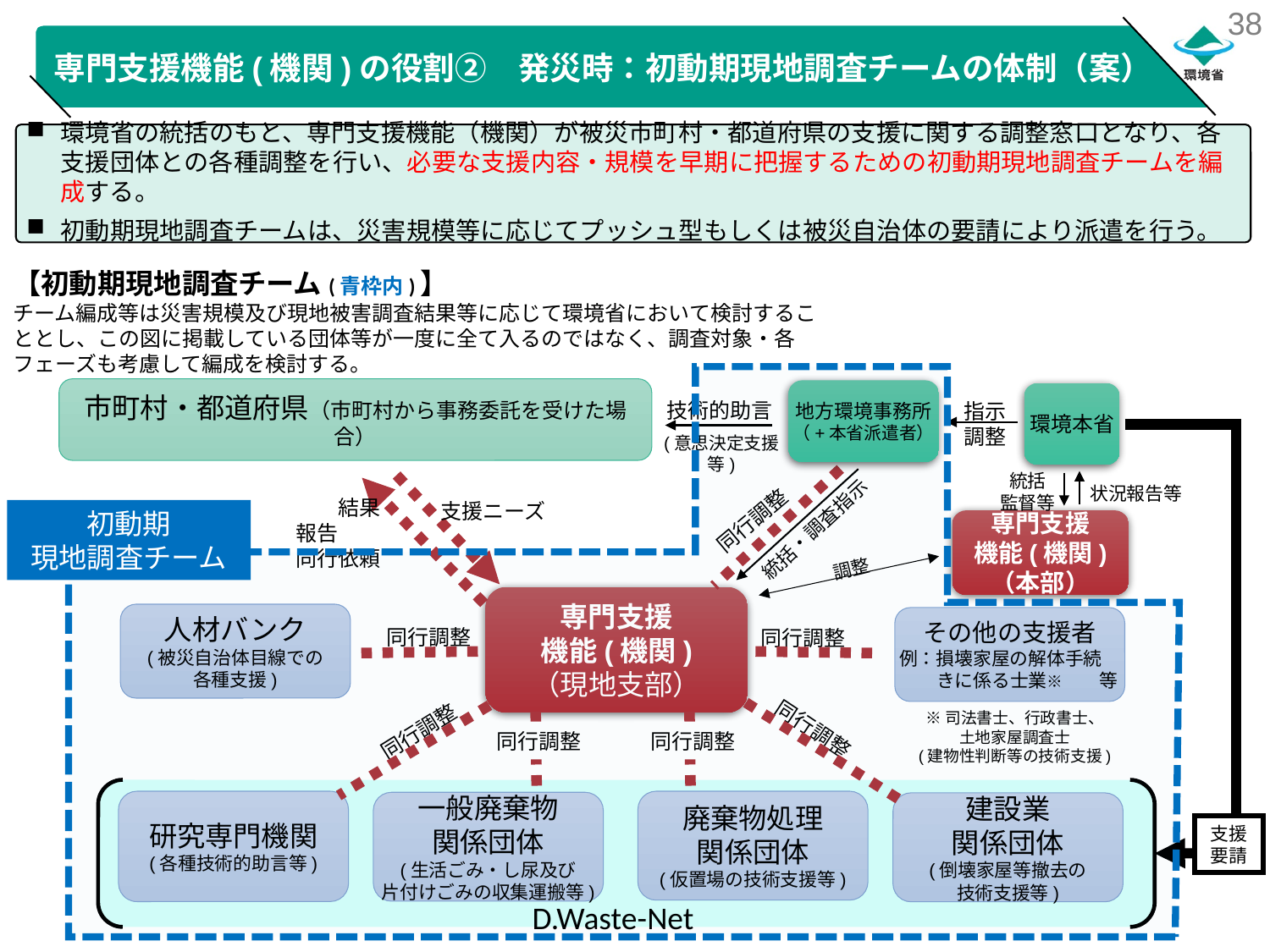

# 専門支援機能(機関)の役割②　発災時：初動期現地調査チームの体制（案）
環境省の統括のもと、専門支援機能（機関）が被災市町村・都道府県の支援に関する調整窓口となり、各支援団体との各種調整を行い、必要な支援内容・規模を早期に把握するための初動期現地調査チームを編成する。
初動期現地調査チームは、災害規模等に応じてプッシュ型もしくは被災自治体の要請により派遣を行う。
【初動期現地調査チーム(青枠内)】
チーム編成等は災害規模及び現地被害調査結果等に応じて環境省において検討することとし、この図に掲載している団体等が一度に全て入るのではなく、調査対象・各フェーズも考慮して編成を検討する。

市町村・都道府県（市町村から事務委託を受けた場合）
地方環境事務所
（+本省派遣者）
環境本省
技術的助言
指示
調整
(意思決定支援等)
統括
監督等
状況報告等
　　　　　　　　　　結果報告
同行依頼
支援ニーズ
初動期
現地調査チーム
同行調整
専門支援
機能(機関)
（本部）
統括・調査指示
調査チームの例
地方環境事務所
被災都道府県職員
JESCO
国環研
日環センター
ペスコン
においかおり
全都清
産資協
解体協
調整
専門支援
機能(機関)
（現地支部）
人材バンク
(被災自治体目線での
各種支援)
その他の支援者
例：損壊家屋の解体手続きに係る士業※　　等
同行調整
同行調整
※司法書士、行政書士、
土地家屋調査士
(建物性判断等の技術支援)

同行調整
同行調整
同行調整
同行調整

研究専門機関
(各種技術的助言等)
廃棄物処理
関係団体
(仮置場の技術支援等)
一般廃棄物
関係団体
(生活ごみ・し尿及び
片付けごみの収集運搬等)
建設業
関係団体
(倒壊家屋等撤去の
技術支援等)
支援
要請
D.Waste-Net
＜被害等調査事項＞
①　全体的被害状況
②　避難所の開設状況
③　一般廃棄物処理施設の被害状況
主な支援実施主体：地方環境事務所、専門支援機能、D.Waste-Net、士業、人材バンク 等
＜支援業務事項＞
①　避難所ごみ・し尿の対応及び片付けごみの収集運搬
②　仮置場・適困物等管理の技術支援 等
③　緊急性の高い倒壊家屋等撤去の技術支援 等